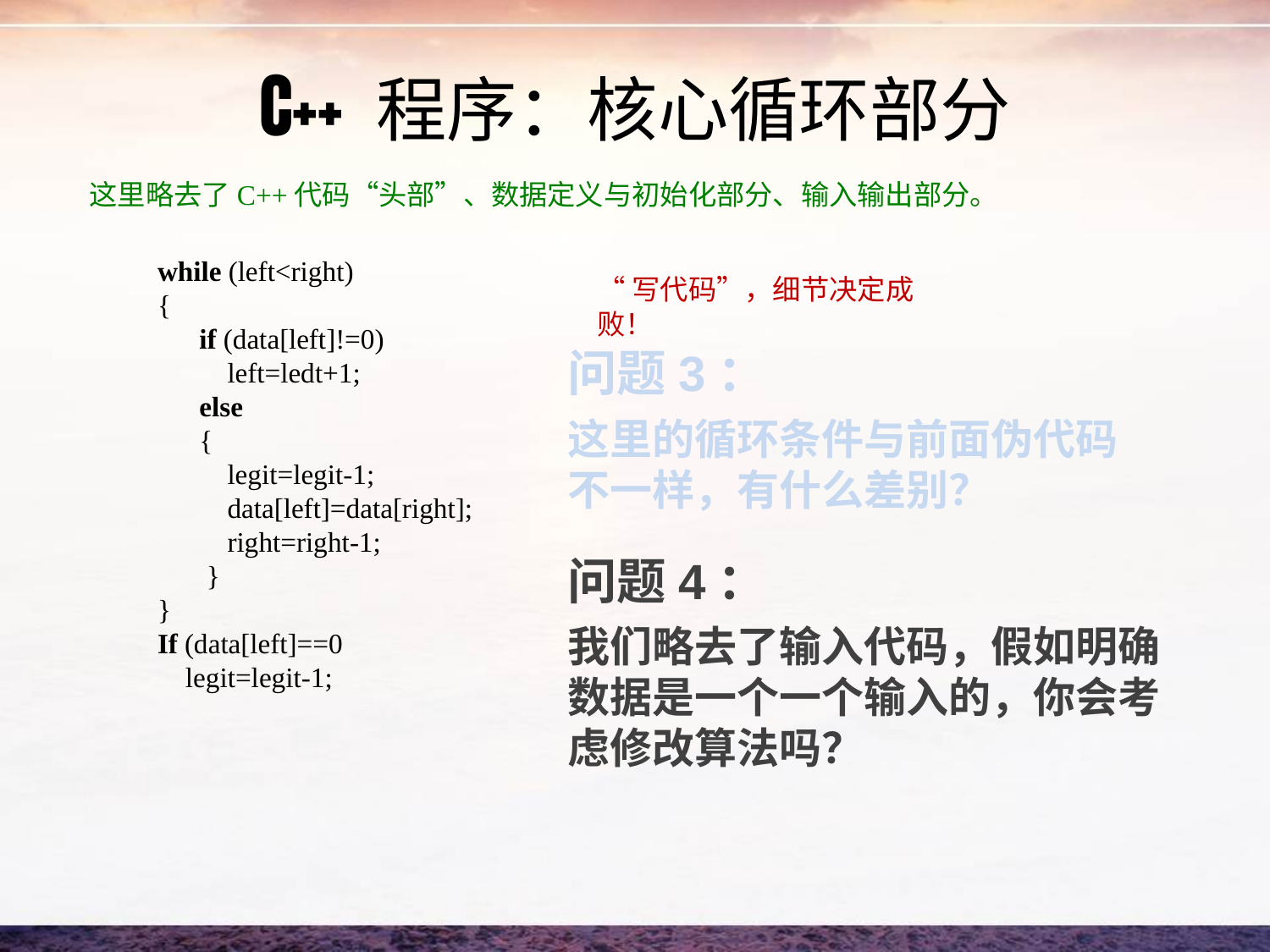

# C++ 程序：核心循环部分
这里略去了C++代码“头部”、数据定义与初始化部分、输入输出部分。
while (left<right)
{
      if (data[left]!=0)
          left=ledt+1;
      else
      {
          legit=legit-1;
          data[left]=data[right];
          right=right-1;
       }
}
If (data[left]==0
    legit=legit-1;
“写代码”，细节决定成败！
问题3：
这里的循环条件与前面伪代码不一样，有什么差别？
问题4：
我们略去了输入代码，假如明确数据是一个一个输入的，你会考虑修改算法吗？